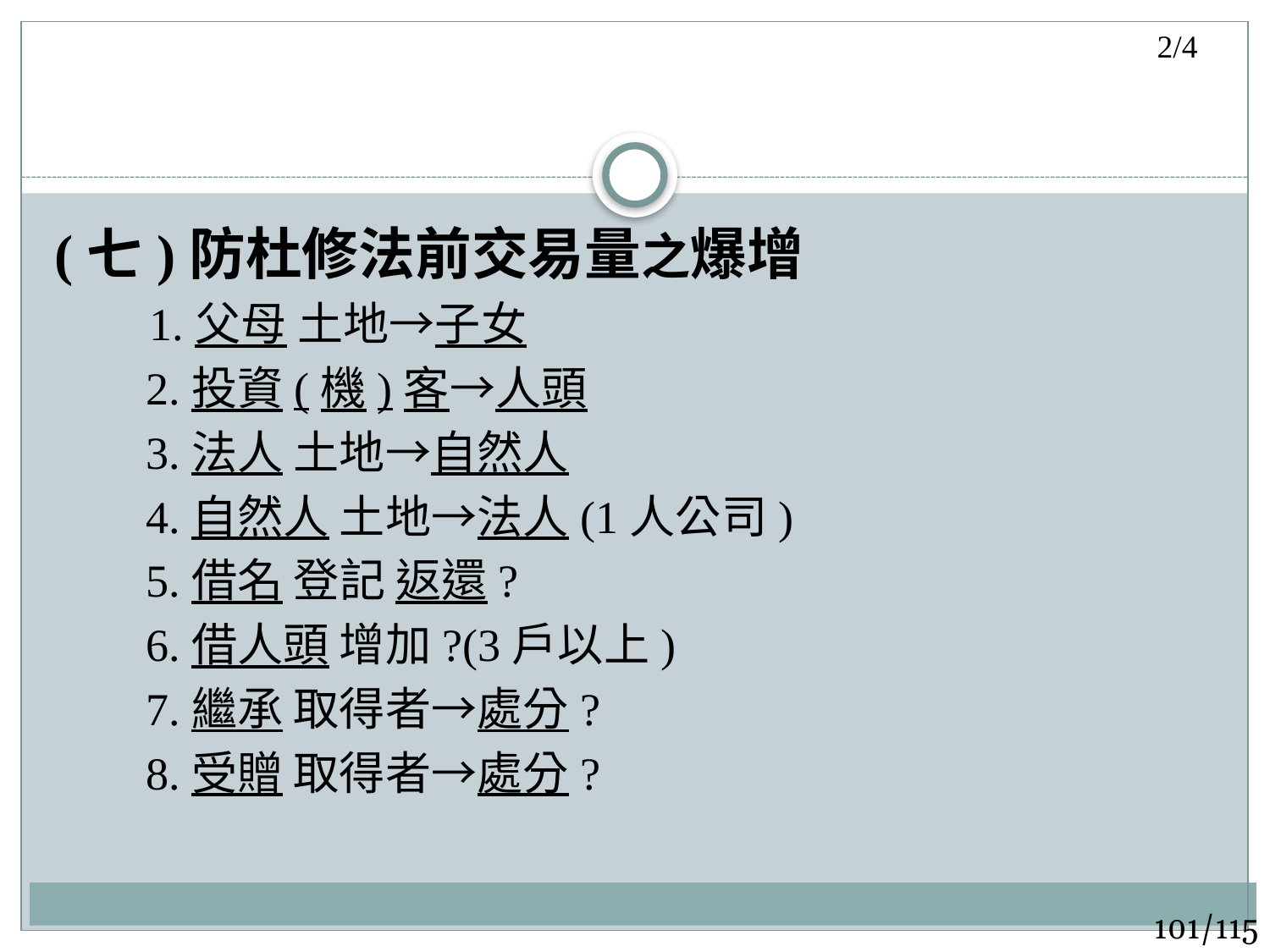

2/4
#

(七)防杜修法前交易量之爆增
         1.父母 土地→子女
        2.投資(機)客→人頭
        3.法人 土地→自然人
        4.自然人 土地→法人(1人公司)
        5.借名 登記 返還?
        6.借人頭 增加?(3戶以上)
        7.繼承 取得者→處分?
        8.受贈 取得者→處分?